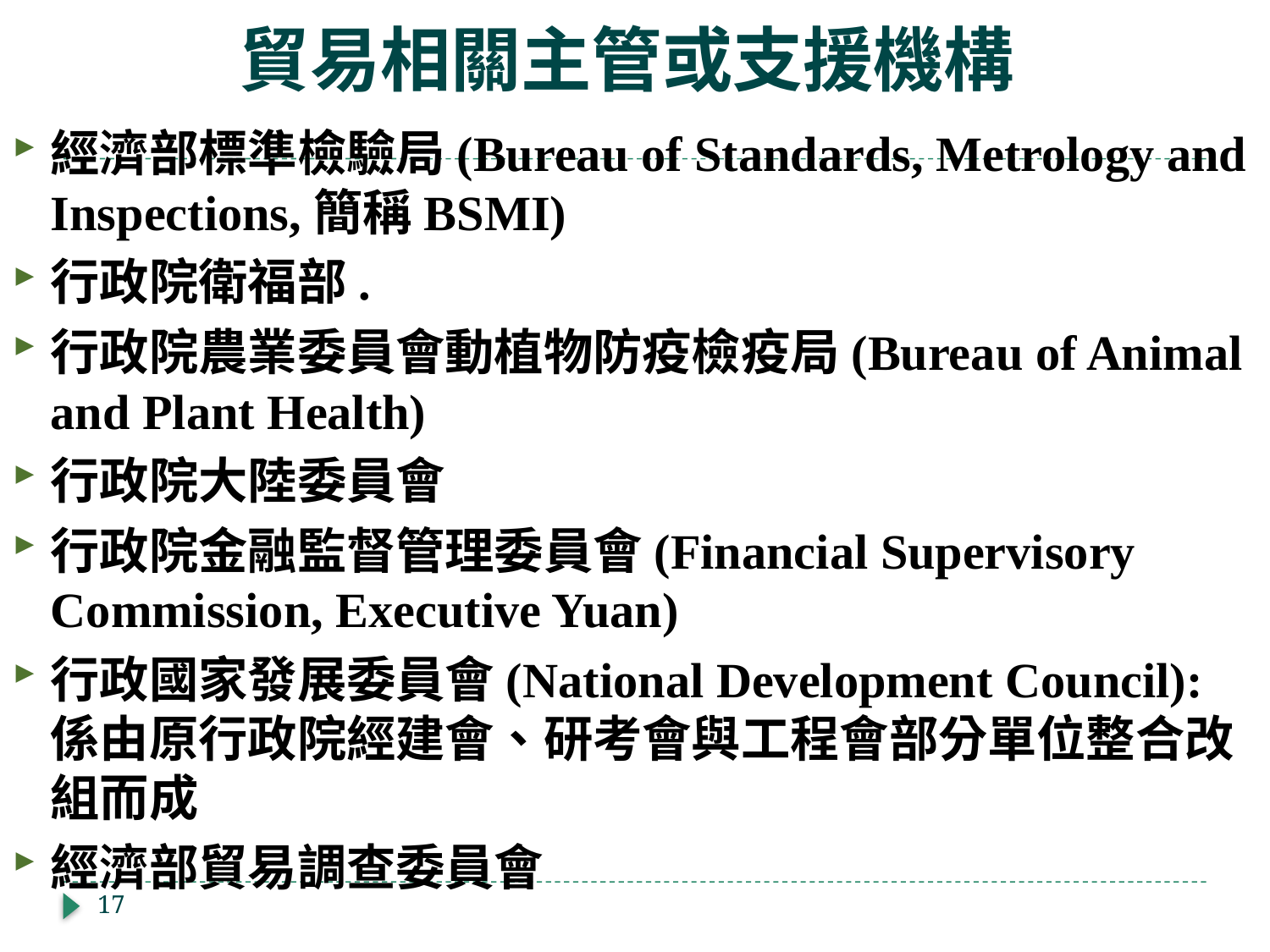

# 貿易相關主管或支援機構
經濟部標準檢驗局(Bureau of Standards, Metrology and Inspections,簡稱BSMI)
行政院衛福部.
行政院農業委員會動植物防疫檢疫局(Bureau of Animal and Plant Health)
行政院大陸委員會
行政院金融監督管理委員會(Financial Supervisory Commission, Executive Yuan)
行政國家發展委員會(National Development Council):係由原行政院經建會、研考會與工程會部分單位整合改組而成
經濟部貿易調查委員會
17